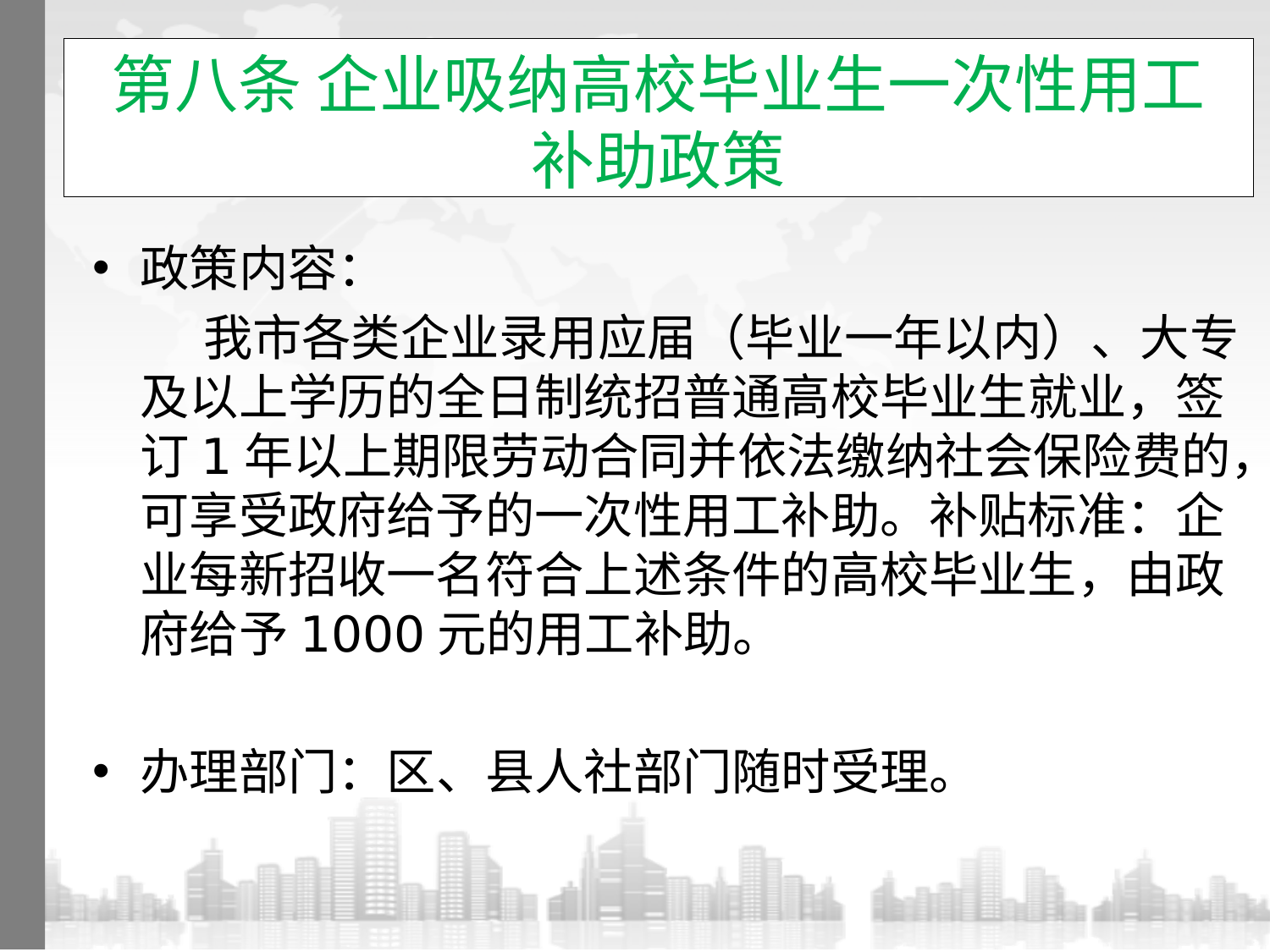

# 第八条 企业吸纳高校毕业生一次性用工 补助政策
政策内容：
         我市各类企业录用应届（毕业一年以内）、大专及以上学历的全日制统招普通高校毕业生就业，签订1年以上期限劳动合同并依法缴纳社会保险费的，可享受政府给予的一次性用工补助。补贴标准：企业每新招收一名符合上述条件的高校毕业生，由政府给予1000元的用工补助。

办理部门：区、县人社部门随时受理。